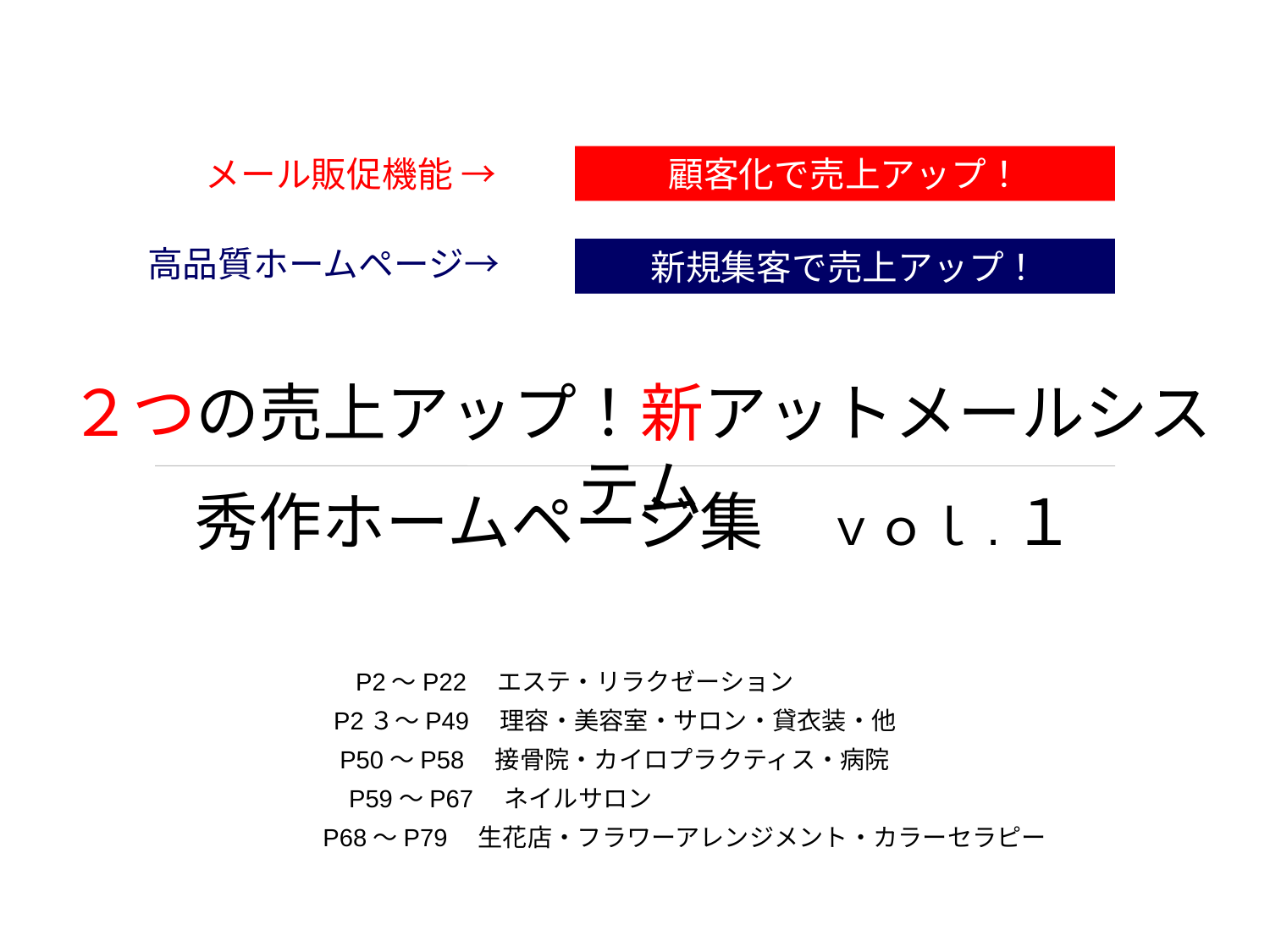

メール販促機能 →
顧客化で売上アップ！
高品質ホームページ→
新規集客で売上アップ！
２つの売上アップ！新アットメールシステム

秀作ホームページ集　ｖｏｌ.１
P2～P22　エステ・リラクゼーション

P2３～P49　理容・美容室・サロン・貸衣装・他

P50～P58　接骨院・カイロプラクティス・病院

                                    P59～P67　ネイルサロン

P68～P79　生花店・フラワーアレンジメント・カラーセラピー